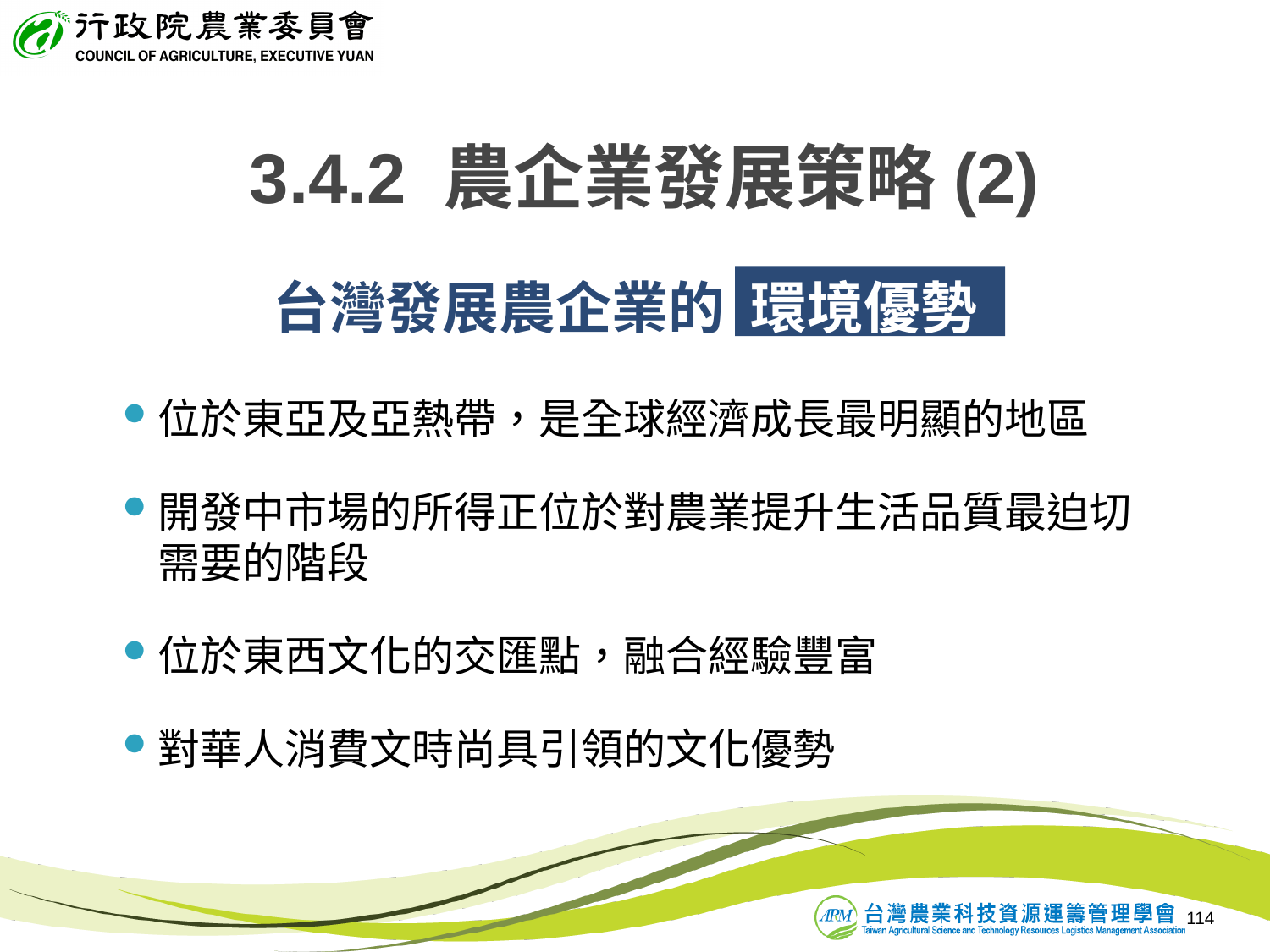

3.4.2 農企業發展策略(2)
# 台灣發展農企業的  環境優勢

位於東亞及亞熱帶，是全球經濟成長最明顯的地區
開發中市場的所得正位於對農業提升生活品質最迫切需要的階段
位於東西文化的交匯點，融合經驗豐富
對華人消費文時尚具引領的文化優勢
114